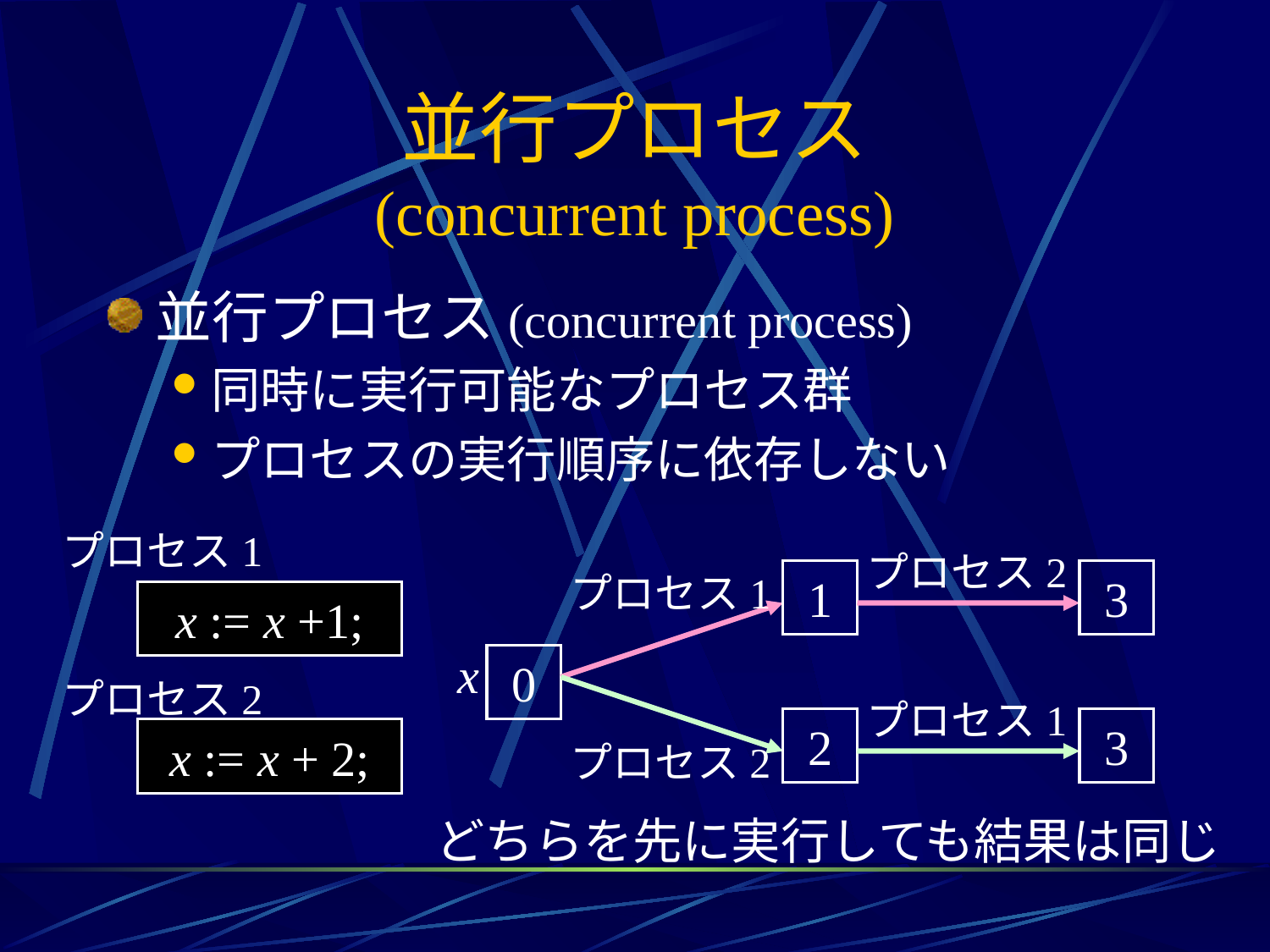

# 並行プロセス (concurrent process)
並行プロセス(concurrent process)
同時に実行可能なプロセス群
プロセスの実行順序に依存しない
プロセス1
x := x +1;
プロセス2
x := x + 2;
プロセス2
3

プロセス1
1

x
0

プロセス1
2
3
プロセス2

どちらを先に実行しても結果は同じ